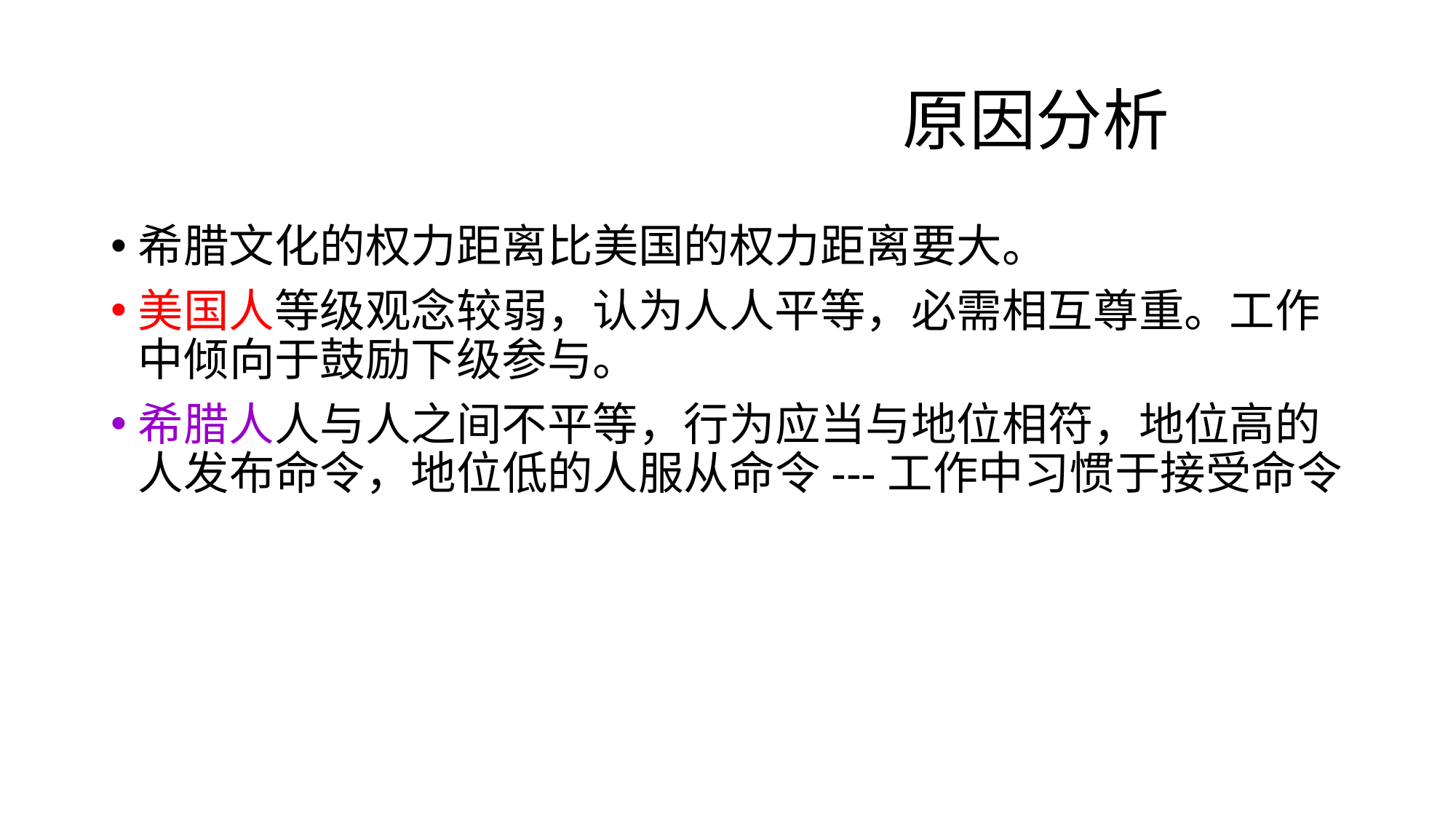

# 原因分析
希腊文化的权力距离比美国的权力距离要大。
美国人等级观念较弱，认为人人平等，必需相互尊重。工作中倾向于鼓励下级参与。
希腊人人与人之间不平等，行为应当与地位相符，地位高的人发布命令，地位低的人服从命令---工作中习惯于接受命令